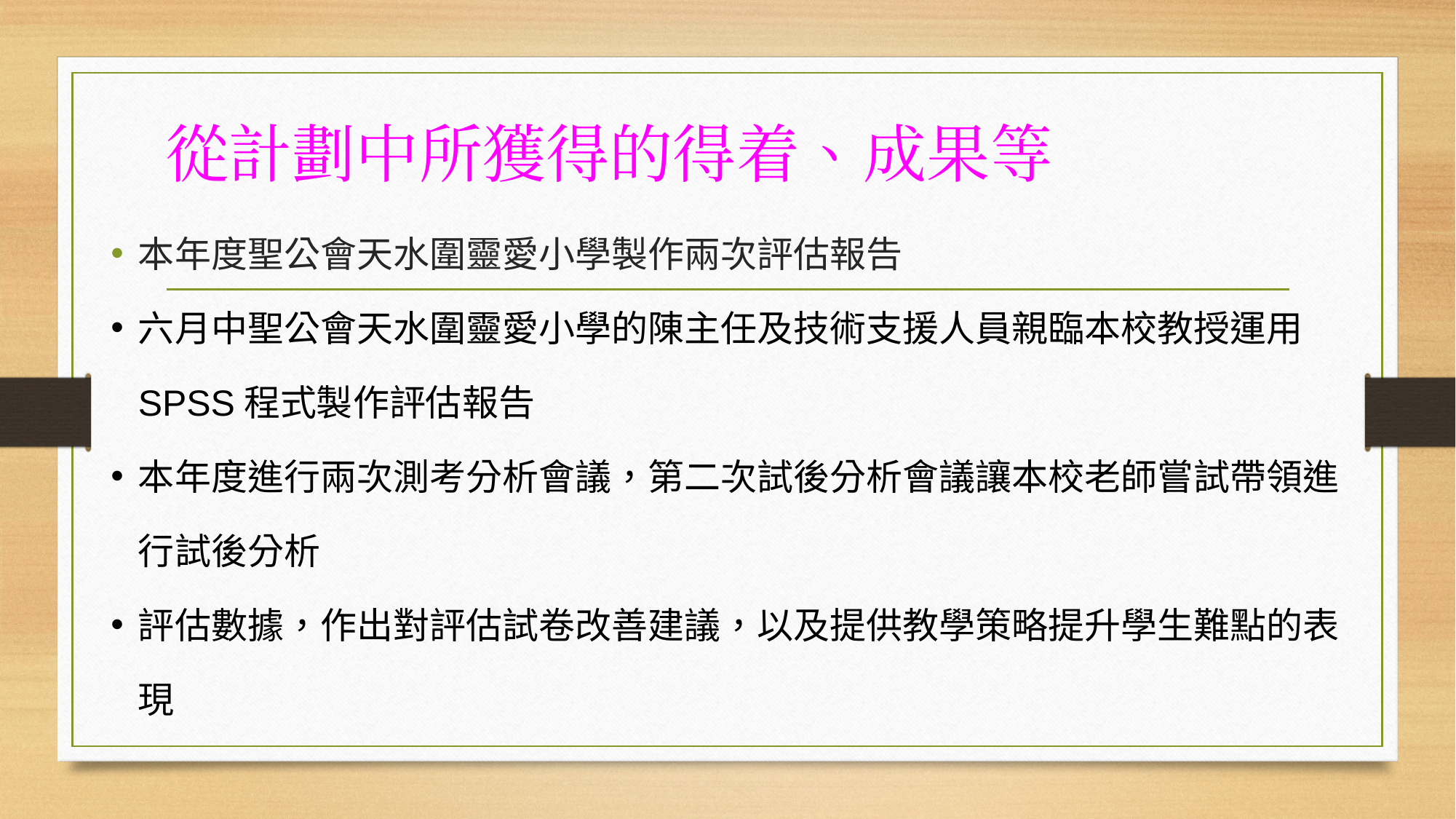

# 從計劃中所獲得的得着、成果等
本年度聖公會天水圍靈愛小學製作兩次評估報告
六月中聖公會天水圍靈愛小學的陳主任及技術支援人員親臨本校教授運用SPSS程式製作評估報告
本年度進行兩次測考分析會議，第二次試後分析會議讓本校老師嘗試帶領進行試後分析
評估數據，作出對評估試卷改善建議，以及提供教學策略提升學生難點的表現